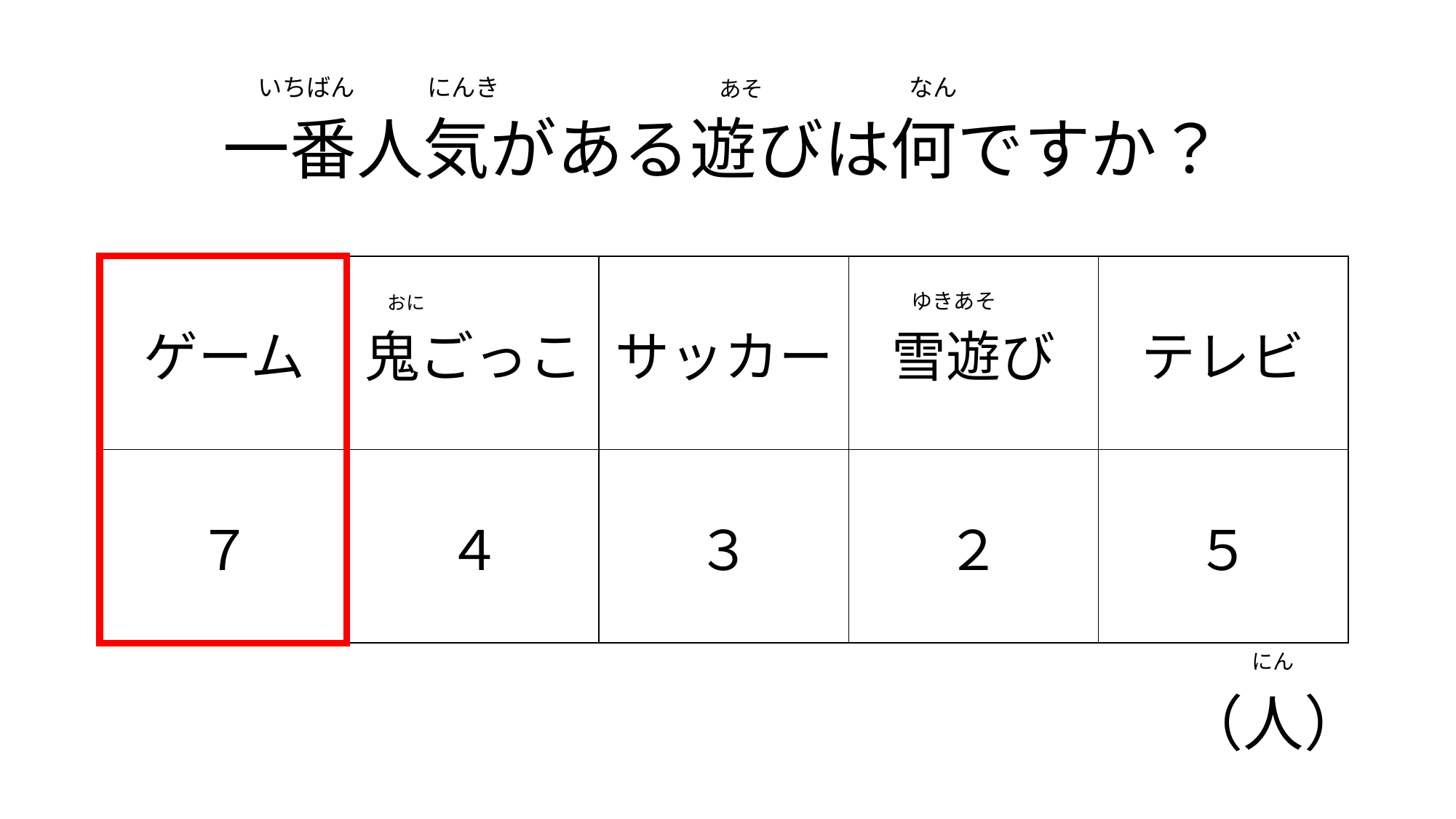

あそ
　なん
　いちばん　　　にんき
# 一番人気がある遊びは何ですか？
| ゲーム | 鬼ごっこ | サッカー | 雪遊び | テレビ |
| --- | --- | --- | --- | --- |
| ７ | ４ | ３ | ２ | ５ |

　おに
　ゆきあそ
にん
（人）